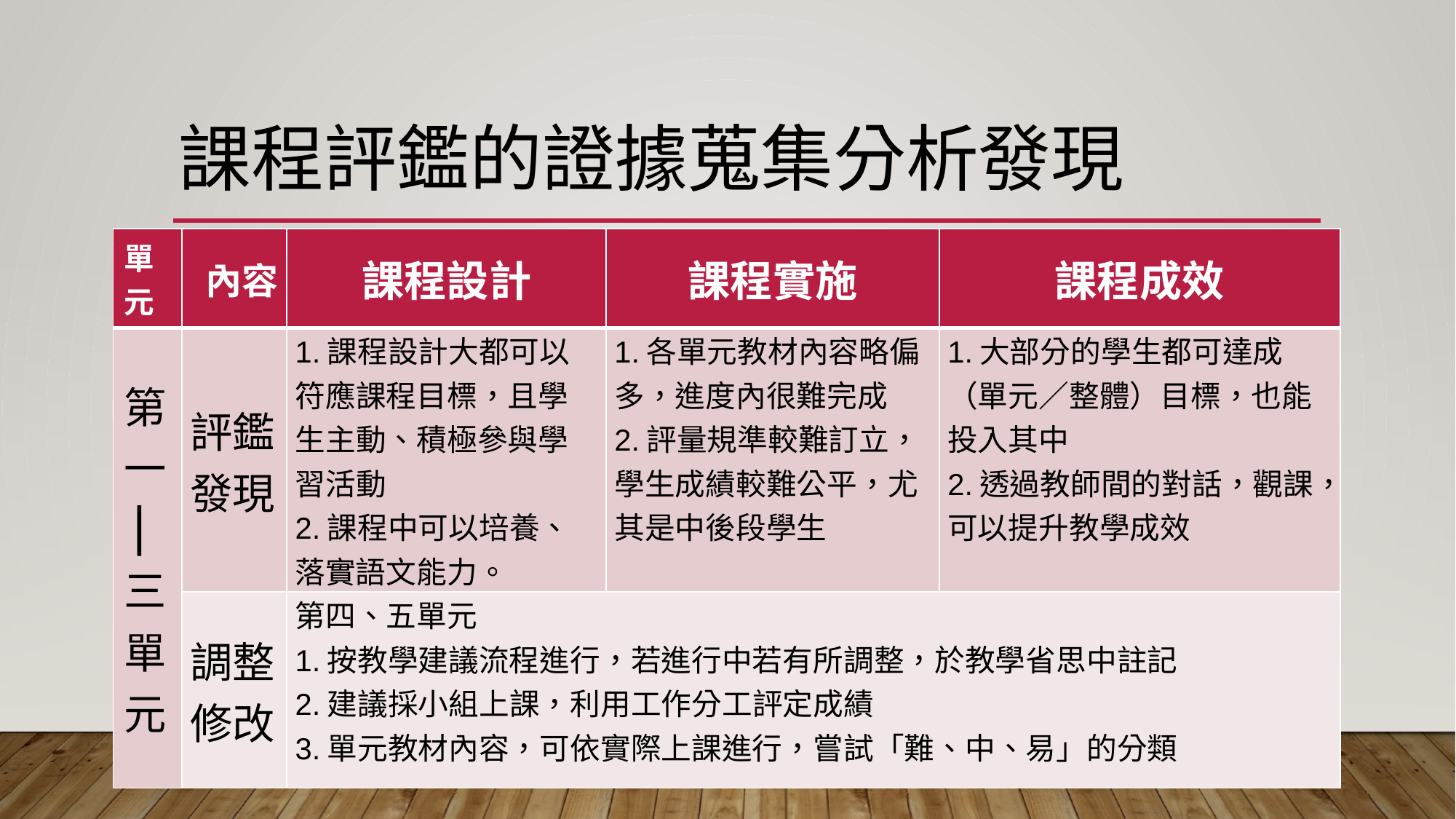

課程評鑑的證據蒐集分析發現
| 單元 | 內容 | 課程設計 | 課程實施 | 課程成效 |
| --- | --- | --- | --- | --- |
| 第一⎟三單元 | 評鑑發現 | 1.課程設計大都可以符應課程目標，且學生主動、積極參與學習活動 2.課程中可以培養、落實語文能力。 | 1.各單元教材內容略偏多，進度內很難完成 2.評量規準較難訂立，學生成績較難公平，尤其是中後段學生 | 1.大部分的學生都可達成（單元／整體）目標，也能投入其中 2.透過教師間的對話，觀課，可以提升教學成效 |
|  | 調整修改 | 第四、五單元 1.按教學建議流程進行，若進行中若有所調整，於教學省思中註記 2.建議採小組上課，利用工作分工評定成績 3.單元教材內容，可依實際上課進行，嘗試「難、中、易」的分類 |  |  |